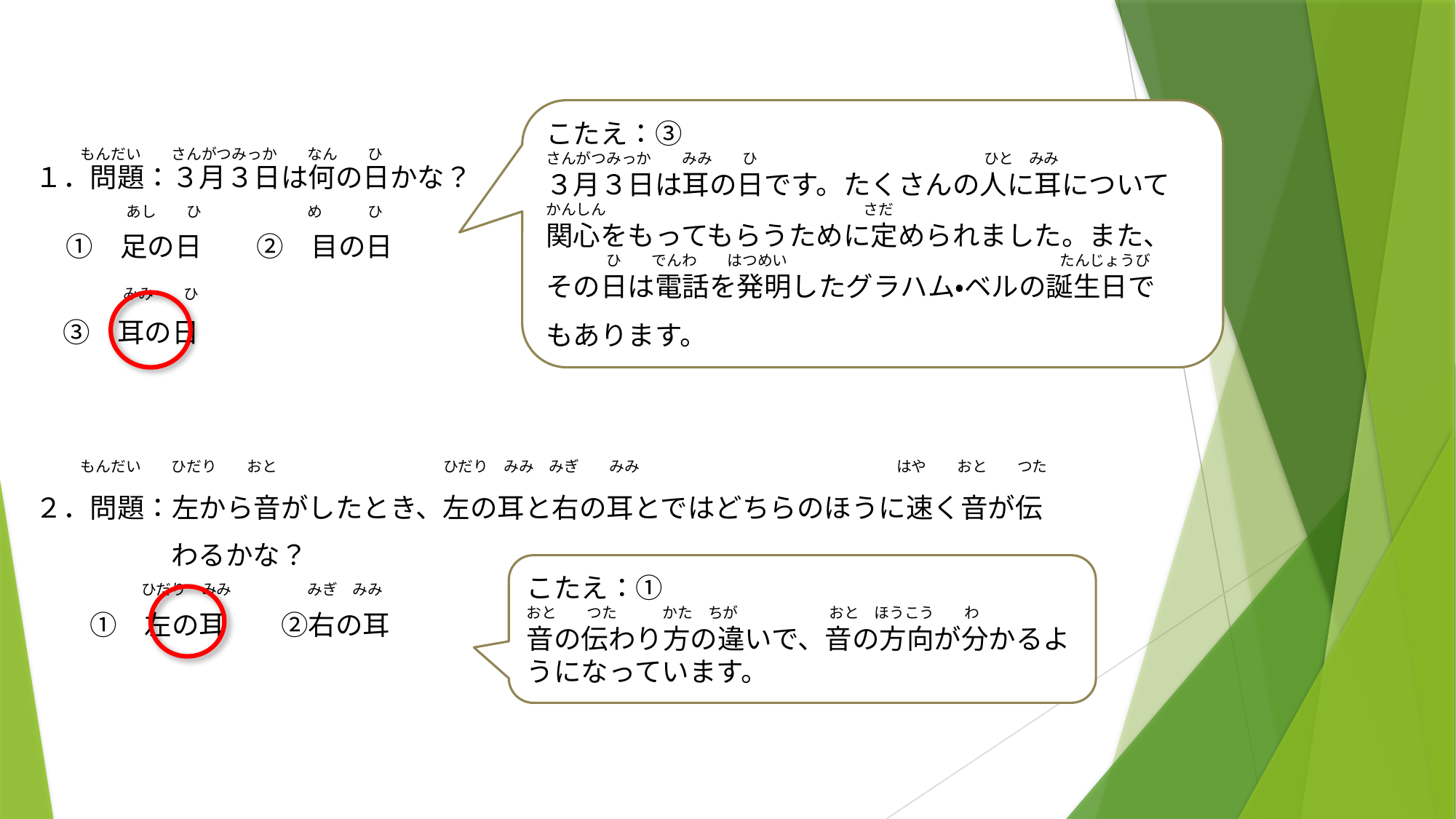

こたえ：③
さんがつみっか　　みみ　　ひ　　　　　　　　　　　　　　　ひと　みみ
３月３日は耳の日です。たくさんの人に耳について
かんしん　　　　　　　　　　　　　　　　　さだ
関心をもってもらうために定められました。また、
　　　　ひ　　でんわ　　はつめい　　　　　　　　　　　　　　　　　　たんじょうび
その日は電話を発明したグラハム・ベルの誕生日で

もあります。

　　　もんだい　　さんがつみっか　　なん　　ひ

１．問題：３月３日は何の日かな？
　　　　　　あし　　ひ　　　　　　　め　　　ひ
　①　足の日　　②　目の日
　　　　　みみ　　ひ
　③　耳の日

　　　もんだい　　ひだり　　おと　　　　　　　　　　　ひだり　みみ　みぎ　　みみ　　　　　　　　　　　　　　　　　はや　　おと　　つた
２．問題：左から音がしたとき、左の耳と右の耳とではどちらのほうに速く音が伝
　　　　　　　　　わるかな？
　　　　　　　ひだり　みみ　　　　　みぎ　みみ
　　①　左の耳　　②右の耳

こたえ：①
おと　　つた　　　かた　ちが　　　　　　おと　ほうこう　　わ
音の伝わり方の違いで、音の方向が分かるようになっています。